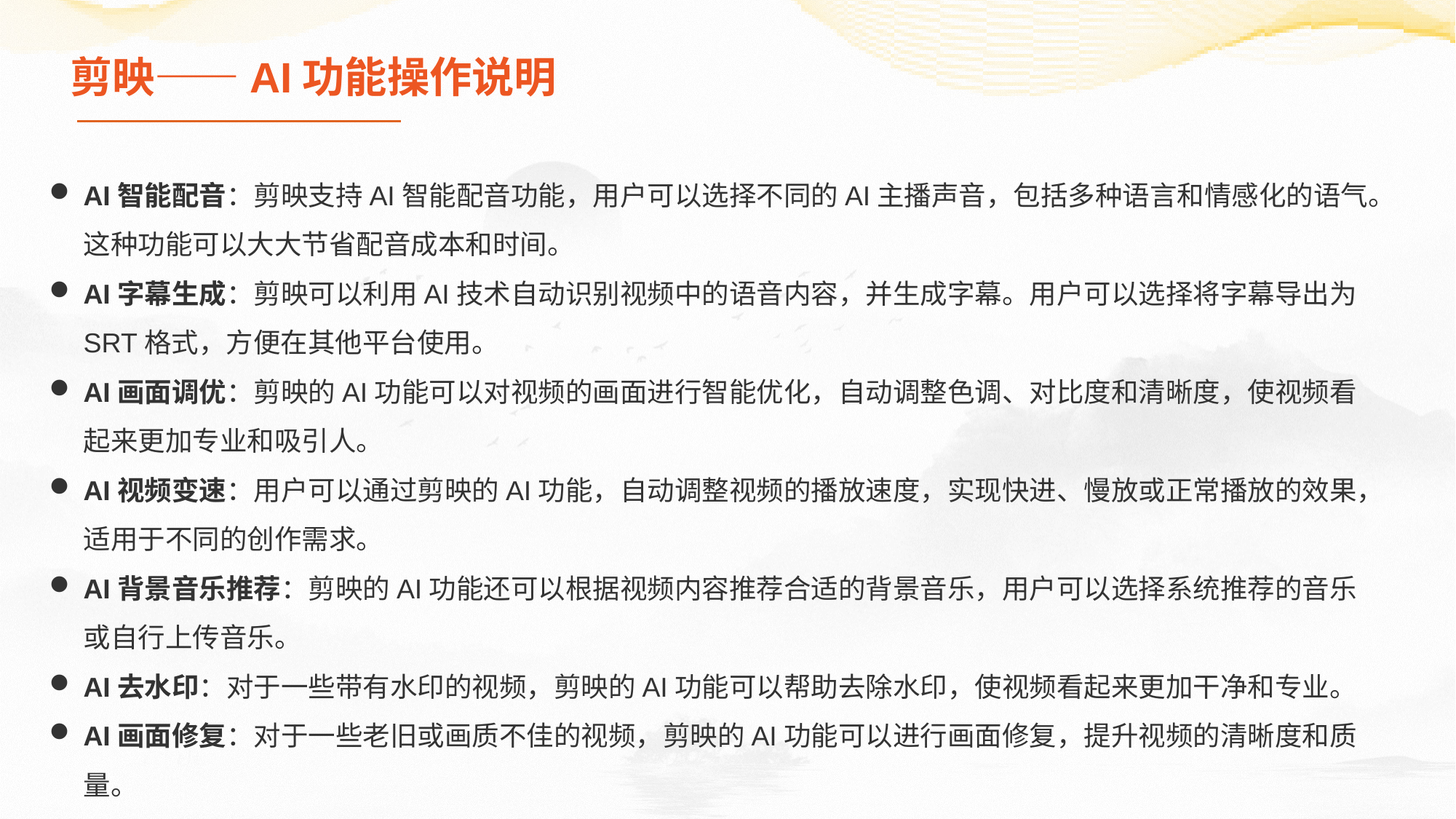

剪映——AI功能操作说明
‌AI智能配音‌：剪映支持AI智能配音功能，用户可以选择不同的AI主播声音，包括多种语言和情感化的语气。这种功能可以大大节省配音成本和时间。
‌AI字幕生成‌：剪映可以利用AI技术自动识别视频中的语音内容，并生成字幕。用户可以选择将字幕导出为SRT格式，方便在其他平台使用‌。
‌AI画面调优‌：剪映的AI功能可以对视频的画面进行智能优化，自动调整色调、对比度和清晰度，使视频看起来更加专业和吸引人‌。
‌AI视频变速‌：用户可以通过剪映的AI功能，自动调整视频的播放速度，实现快进、慢放或正常播放的效果，适用于不同的创作需求‌。
‌AI背景音乐推荐‌：剪映的AI功能还可以根据视频内容推荐合适的背景音乐，用户可以选择系统推荐的音乐或自行上传音乐‌。
‌AI去水印‌：对于一些带有水印的视频，剪映的AI功能可以帮助去除水印，使视频看起来更加干净和专业‌。
‌AI画面修复‌：对于一些老旧或画质不佳的视频，剪映的AI功能可以进行画面修复，提升视频的清晰度和质量‌。